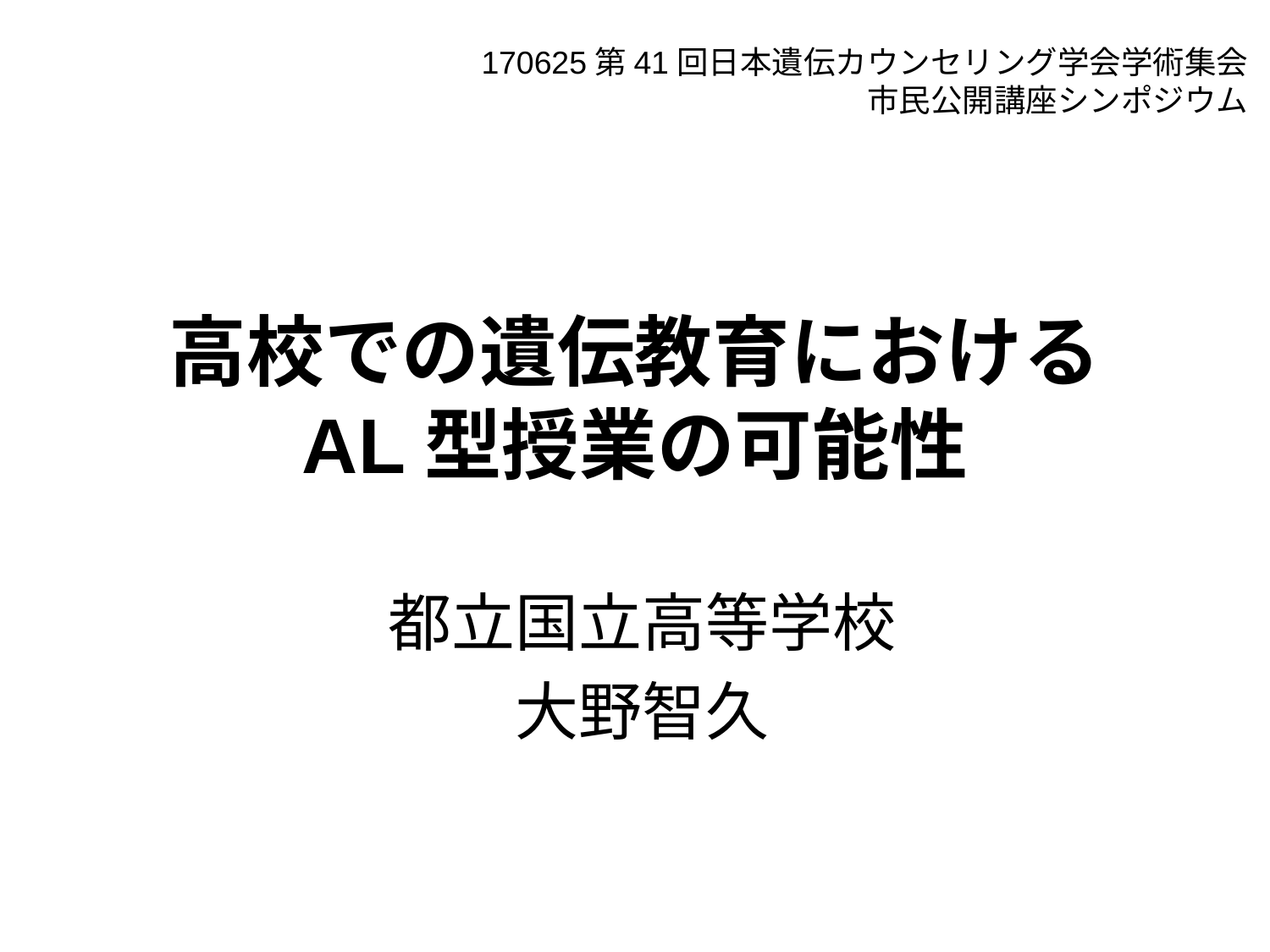

170625第41回日本遺伝カウンセリング学会学術集会
市民公開講座シンポジウム
# 高校での遺伝教育における AL型授業の可能性
都立国立高等学校
大野智久